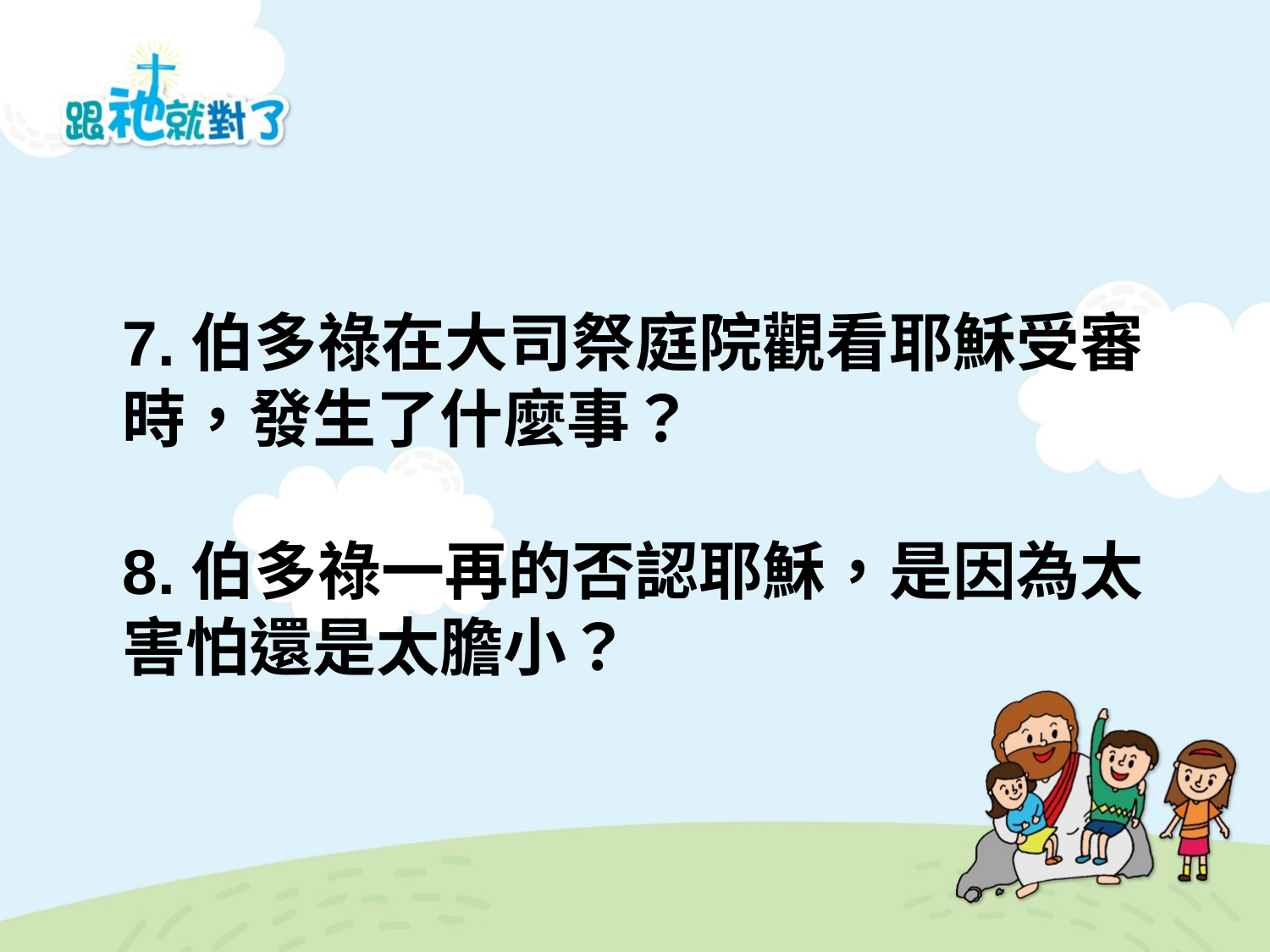

7.伯多祿在大司祭庭院觀看耶穌受審時，發生了什麼事？

8.伯多祿一再的否認耶穌，是因為太害怕還是太膽小？